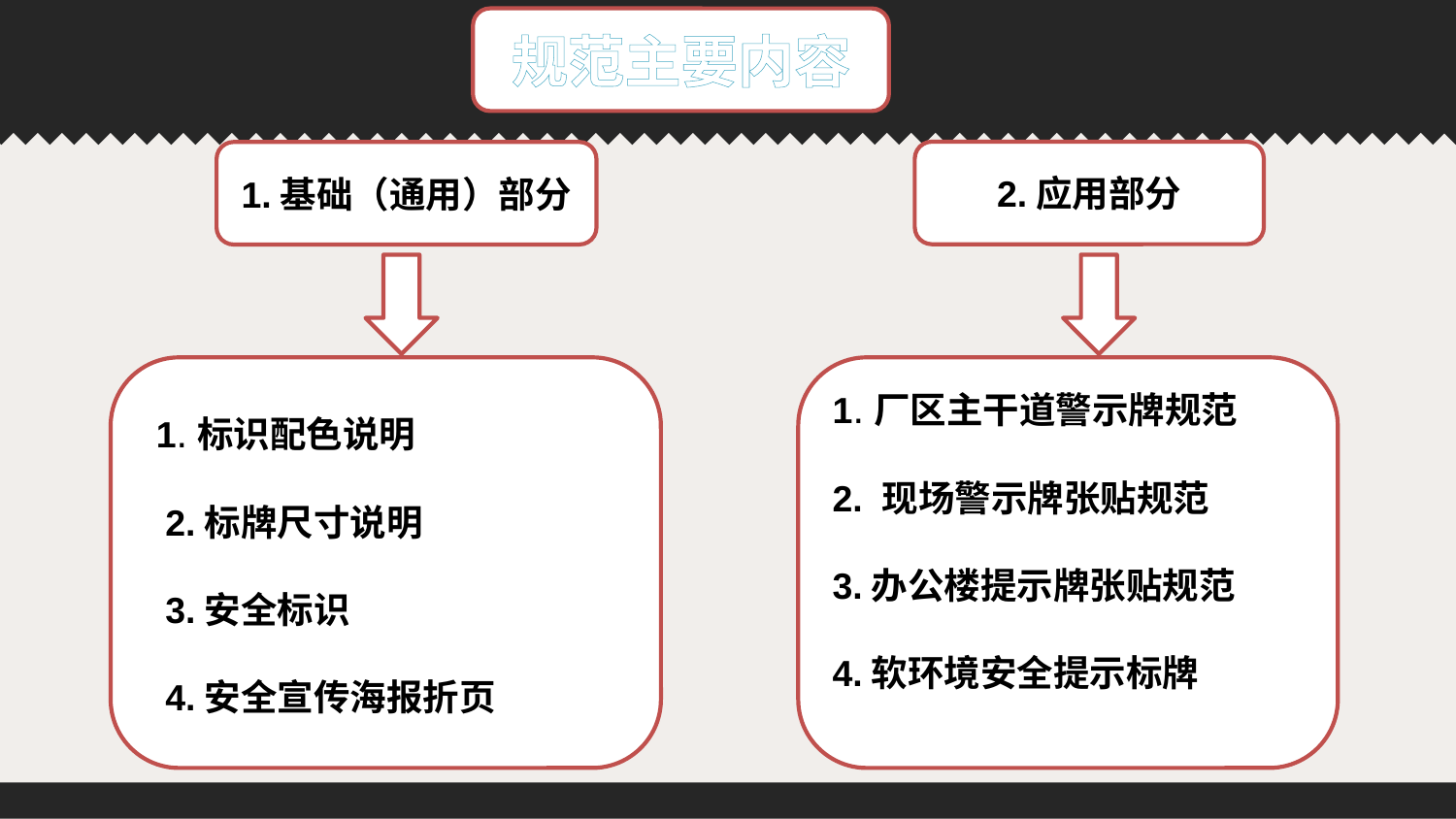

规范主要内容
2.应用部分
1.基础（通用）部分

 1.标识配色说明

  2.标牌尺寸说明

  3.安全标识

  4.安全宣传海报折页

1.厂区主干道警示牌规范

2. 现场警示牌张贴规范

3.办公楼提示牌张贴规范

4.软环境安全提示标牌